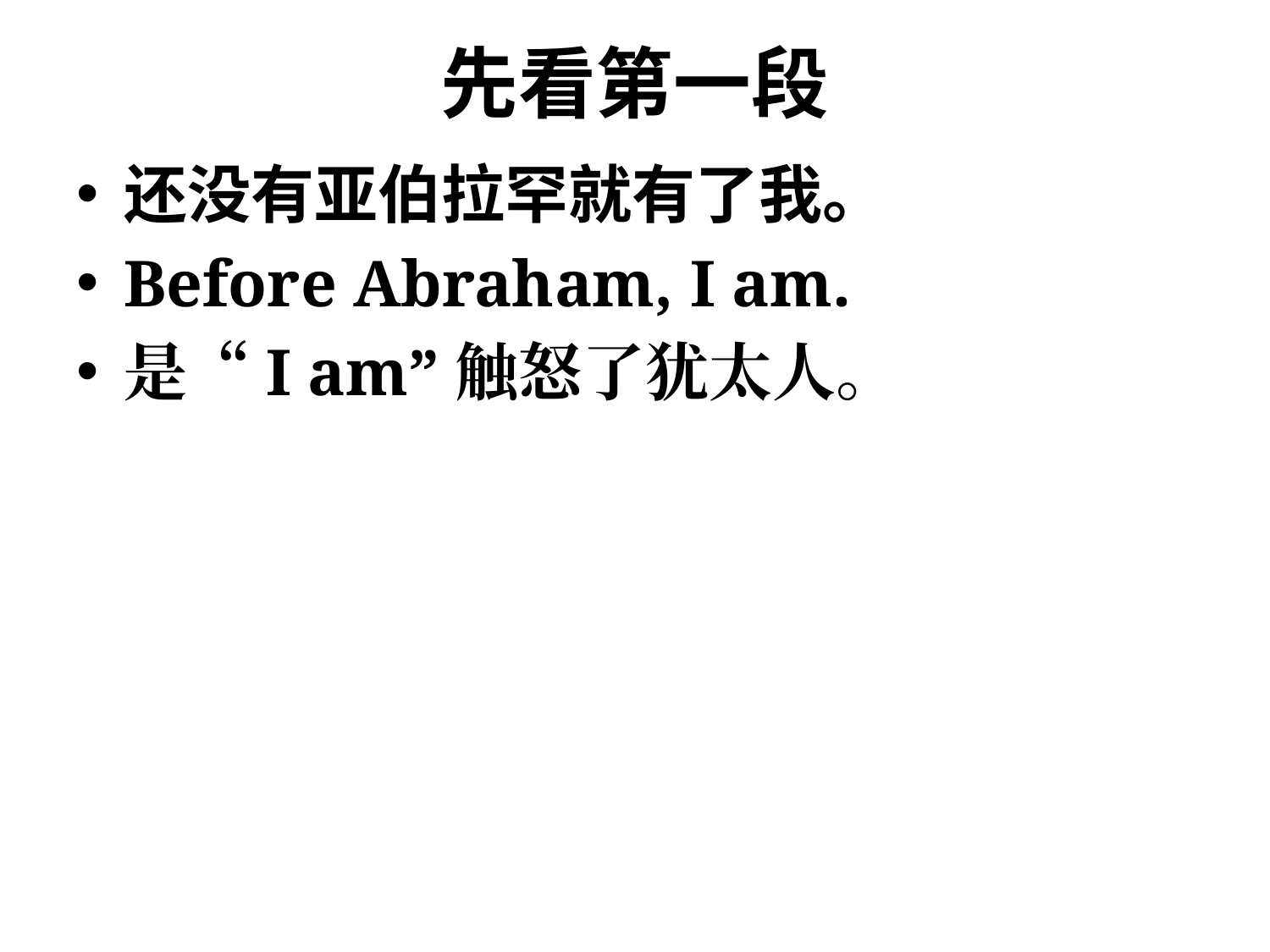

# 先看第一段
还没有亚伯拉罕就有了我。
Before Abraham, I am.
是“I am”触怒了犹太人。